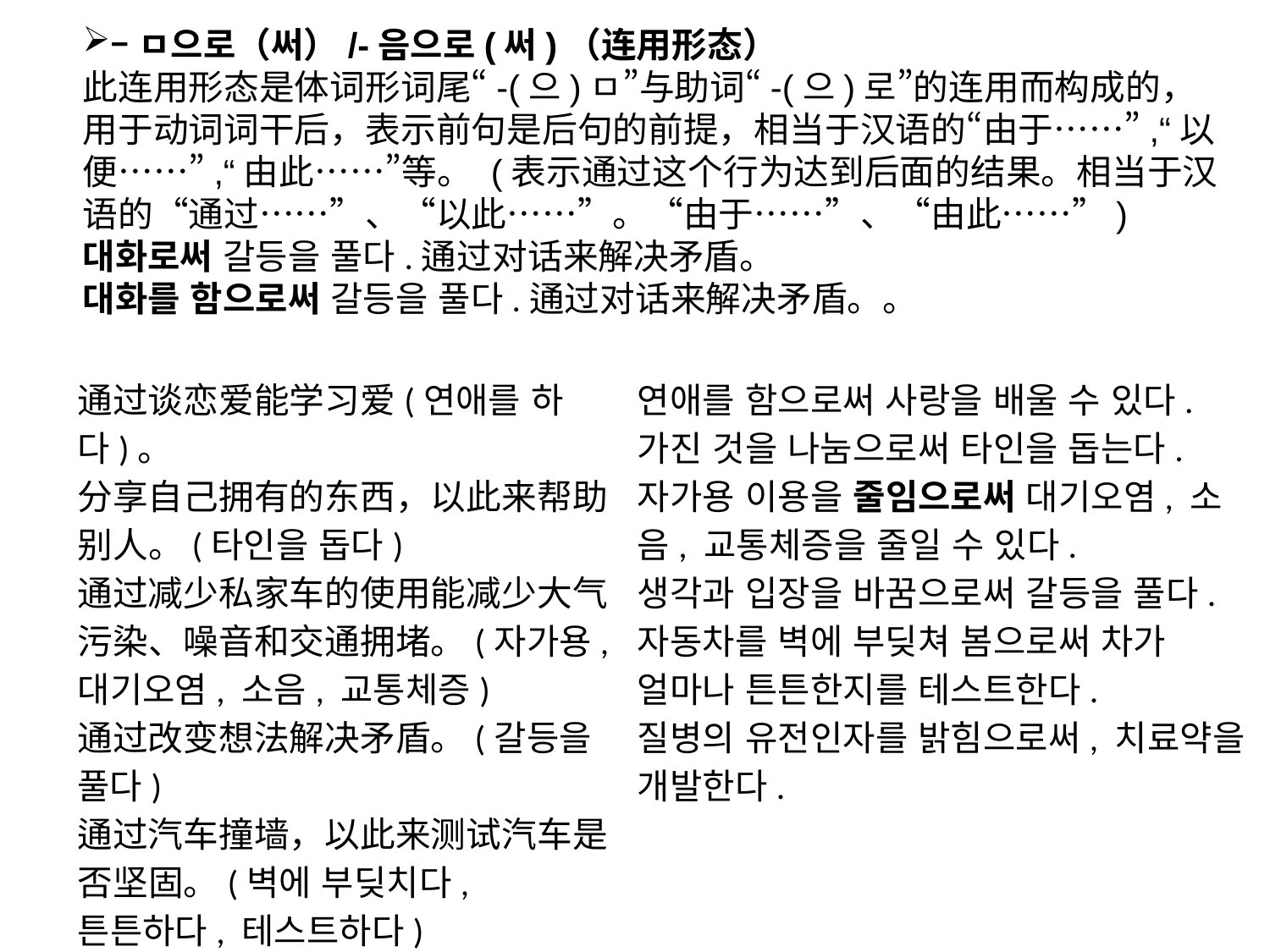

–ㅁ으로（써）/-음으로(써)（连用形态）
此连用形态是体词形词尾“-(으)ㅁ”与助词“-(으)로”的连用而构成的，用于动词词干后，表示前句是后句的前提，相当于汉语的“由于……”,“以便……”,“由此……”等。 (表示通过这个行为达到后面的结果。相当于汉语的“通过……”、“以此……”。“由于……”、“由此……”)
대화로써 갈등을 풀다.通过对话来解决矛盾。
대화를 함으로써 갈등을 풀다.通过对话来解决矛盾。。
通过谈恋爱能学习爱(연애를 하다)。
分享自己拥有的东西，以此来帮助别人。(타인을 돕다)
通过减少私家车的使用能减少大气污染、噪音和交通拥堵。(자가용, 대기오염, 소음, 교통체증)
通过改变想法解决矛盾。(갈등을 풀다)
通过汽车撞墙，以此来测试汽车是否坚固。(벽에 부딪치다, 튼튼하다, 테스트하다)
通过揭示疾病的遗传因子来开发治疗药品。(질병, 유전인자, 치료약, 개발하다)
연애를 함으로써 사랑을 배울 수 있다.
가진 것을 나눔으로써 타인을 돕는다.
자가용 이용을 줄임으로써 대기오염, 소음, 교통체증을 줄일 수 있다.
생각과 입장을 바꿈으로써 갈등을 풀다.
자동차를 벽에 부딪쳐 봄으로써 차가 얼마나 튼튼한지를 테스트한다.
질병의 유전인자를 밝힘으로써, 치료약을 개발한다.